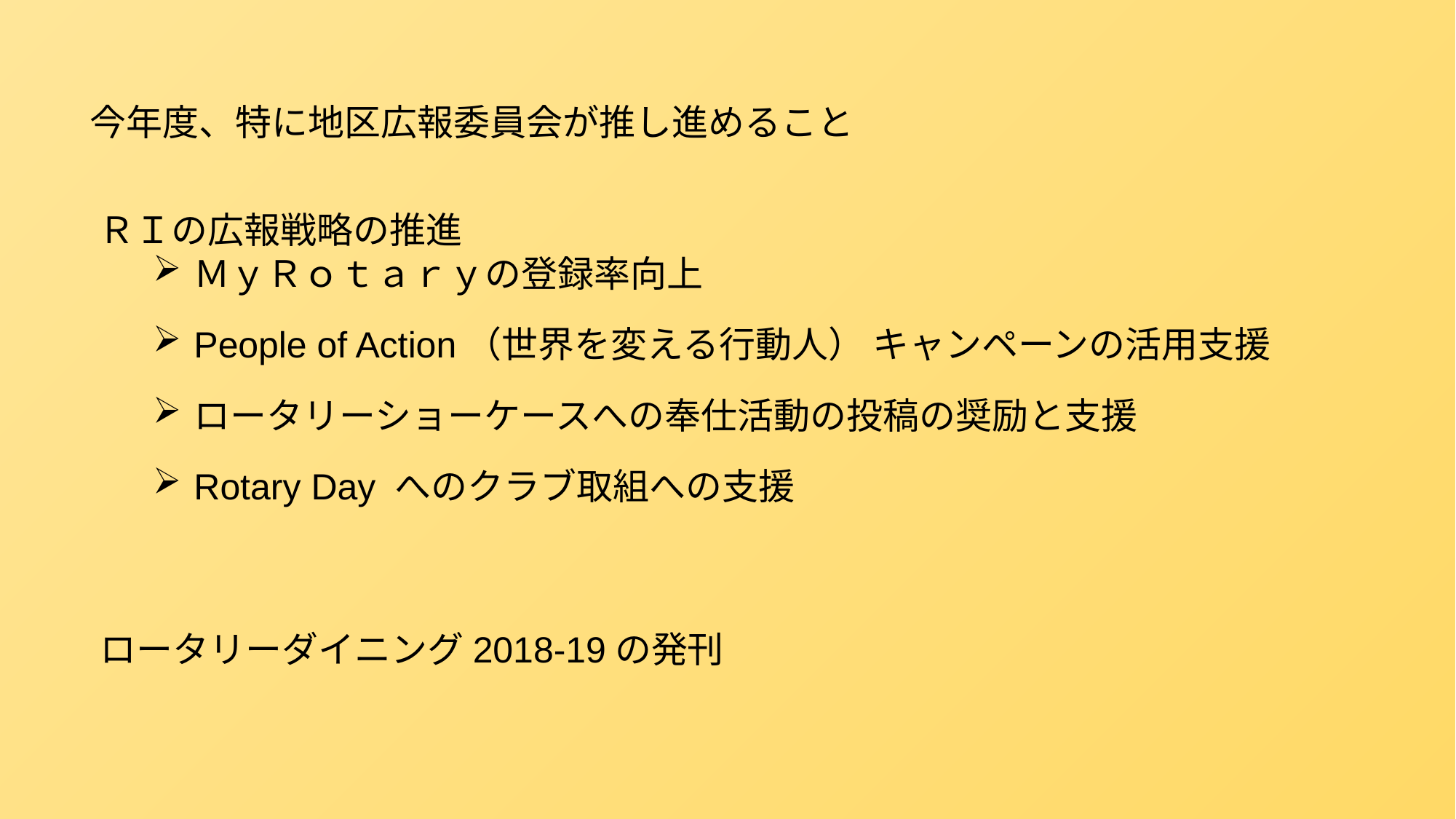

今年度、特に地区広報委員会が推し進めること
ＲＩの広報戦略の推進
ＭｙＲｏｔａｒｙの登録率向上
People of Action（世界を変える行動人） キャンペーンの活用支援
ロータリーショーケースへの奉仕活動の投稿の奨励と支援
Rotary Day へのクラブ取組への支援
ロータリーダイニング2018-19の発刊